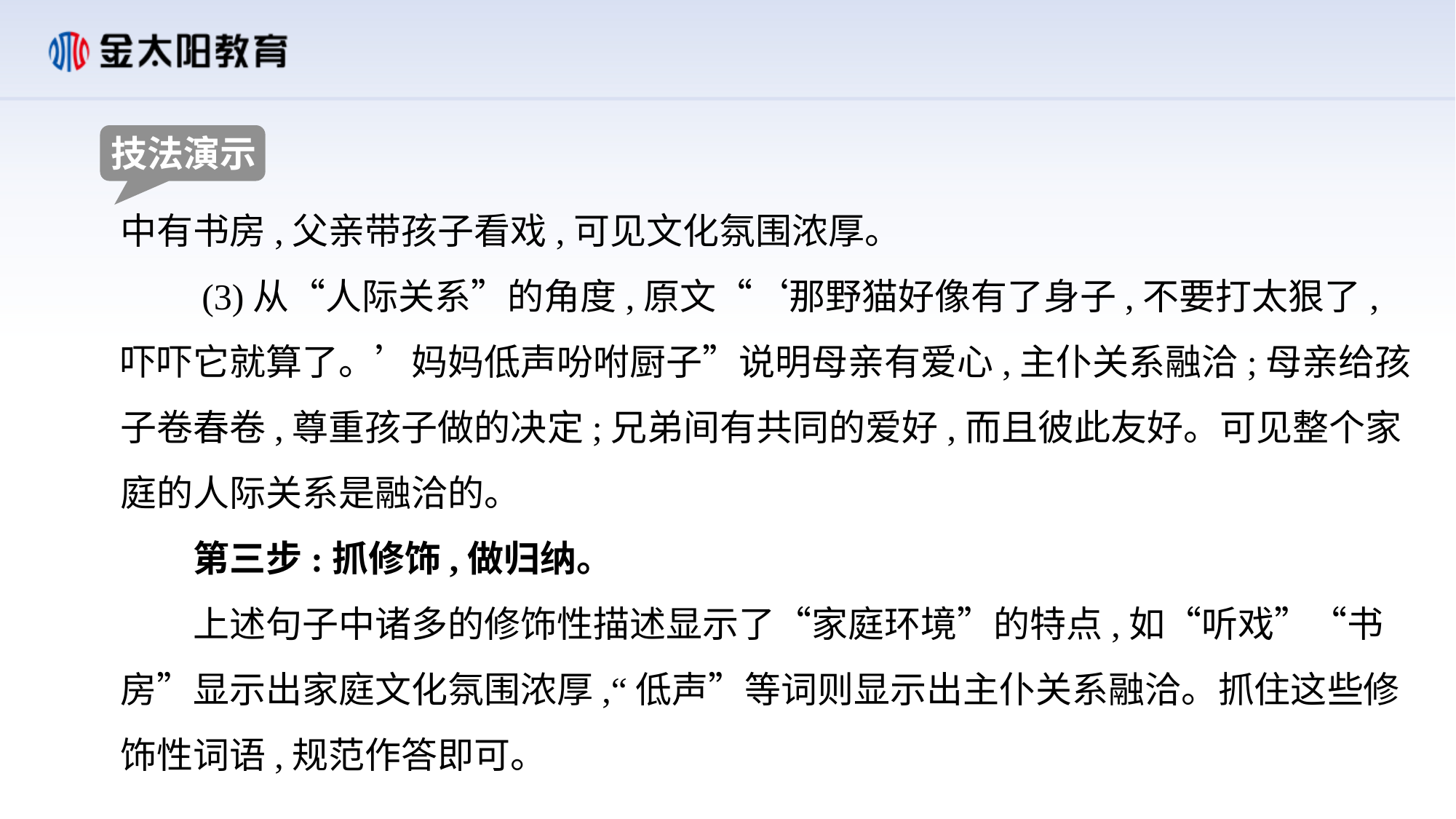

中有书房,父亲带孩子看戏,可见文化氛围浓厚。
　　(3)从“人际关系”的角度,原文“‘那野猫好像有了身子,不要打太狠了,吓吓它就算了。’妈妈低声吩咐厨子”说明母亲有爱心,主仆关系融洽;母亲给孩子卷春卷,尊重孩子做的决定;兄弟间有共同的爱好,而且彼此友好。可见整个家庭的人际关系是融洽的。
　　第三步:抓修饰,做归纳。
　　上述句子中诸多的修饰性描述显示了“家庭环境”的特点,如“听戏”“书房”显示出家庭文化氛围浓厚,“低声”等词则显示出主仆关系融洽。抓住这些修饰性词语,规范作答即可。